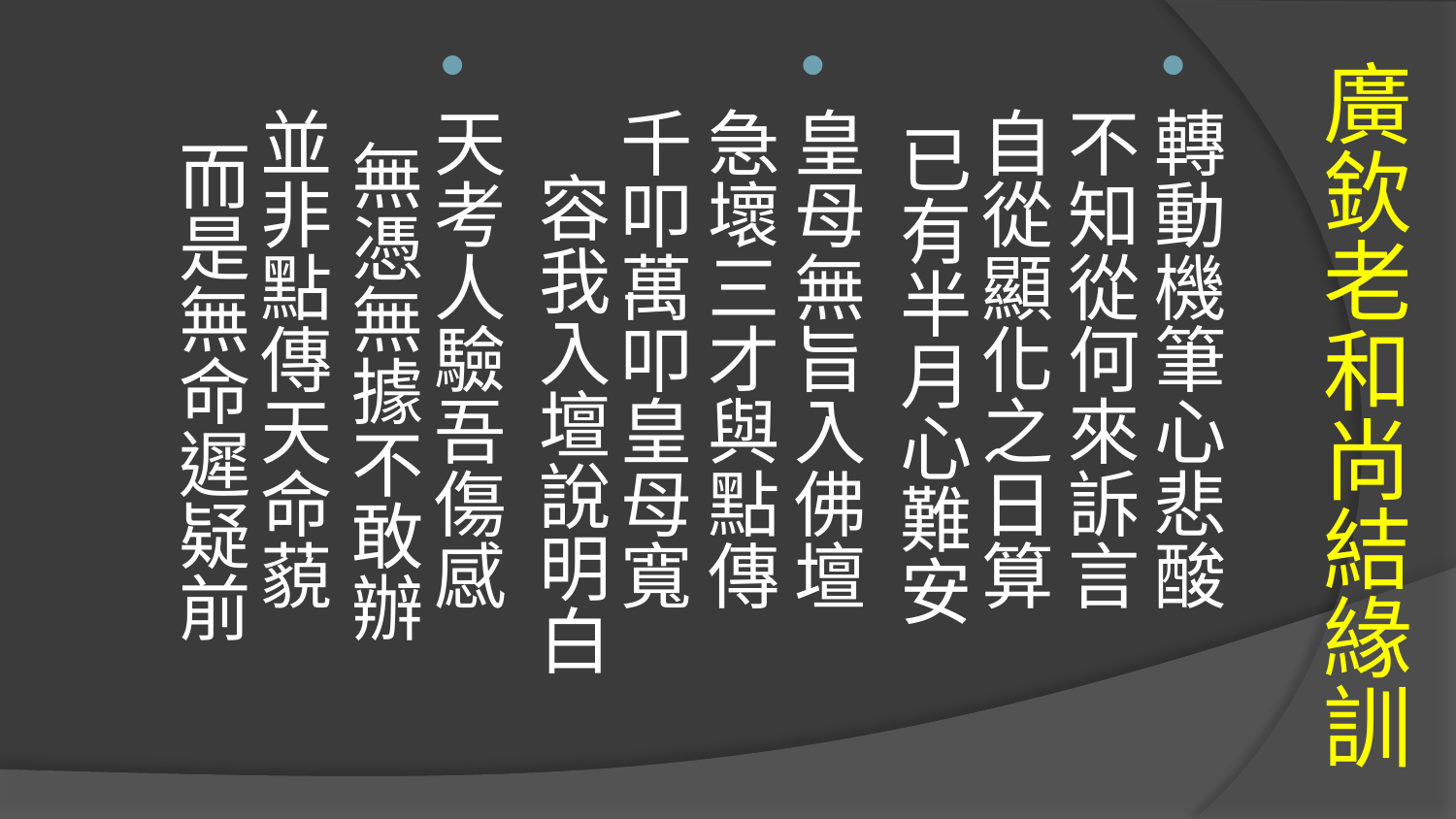

轉動機筆心悲酸         不知從何來訴言
自從顯化之日算           已有半月心難安
皇母無旨入佛壇      急壞三才與點傳
千叩萬叩皇母寬              容我入壇說明白
天考人驗吾傷感            無憑無據不敢辦
並非點傳天命藐            而是無命遲疑前
# 廣欽老和尚結緣訓